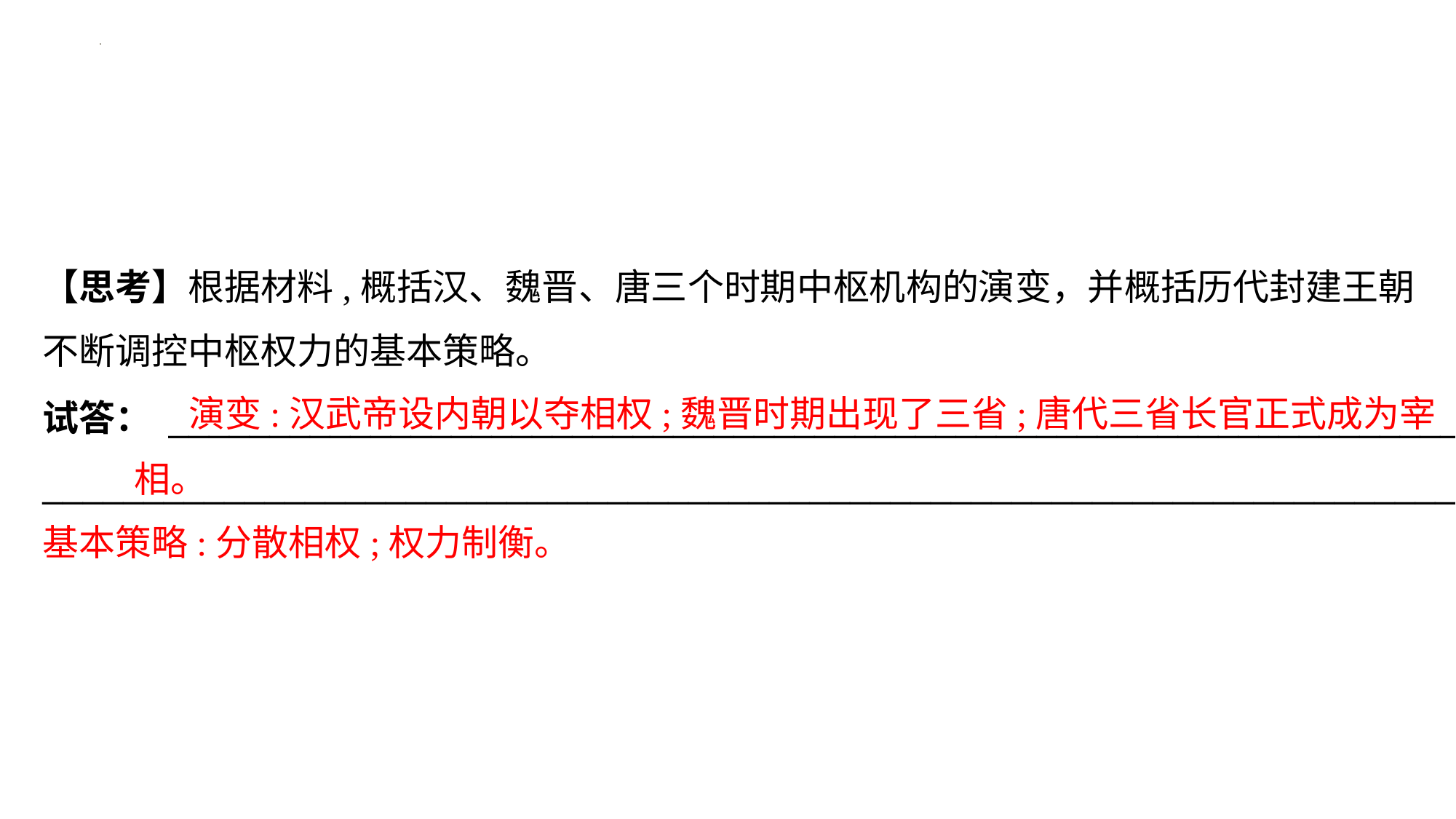

【思考】根据材料,概括汉、魏晋、唐三个时期中枢机构的演变，并概括历代封建王朝
不断调控中枢权力的基本策略。
演变:汉武帝设内朝以夺相权;魏晋时期出现了三省;唐代三省长官正式成为宰相。
基本策略:分散相权;权力制衡。
试答： ____________________________________________________________________
___________________________________________________________________________